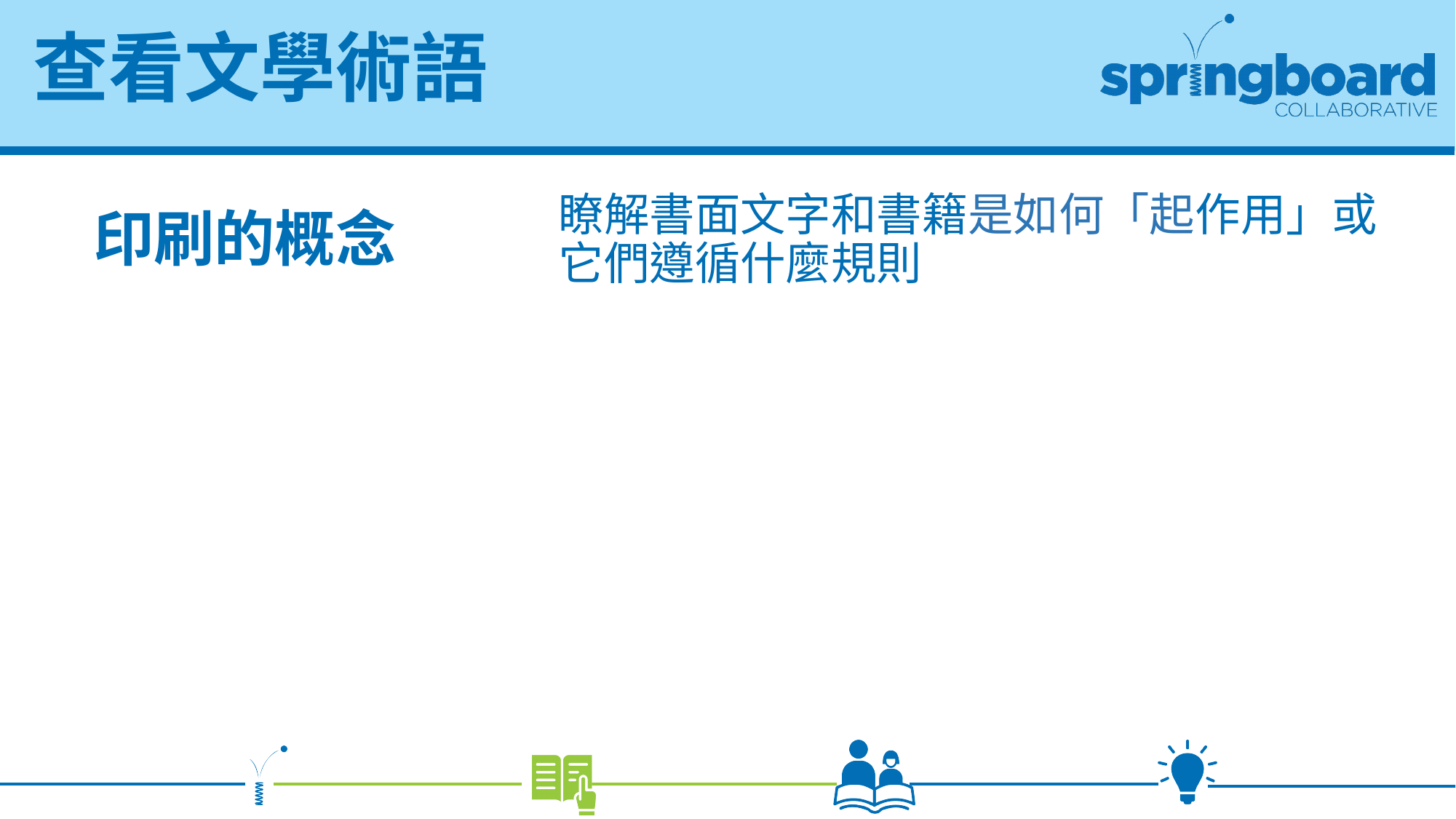

# 查看文學術語
瞭解書面文字和書籍是如何「起作用」或它們遵循什麼規則
印刷的概念